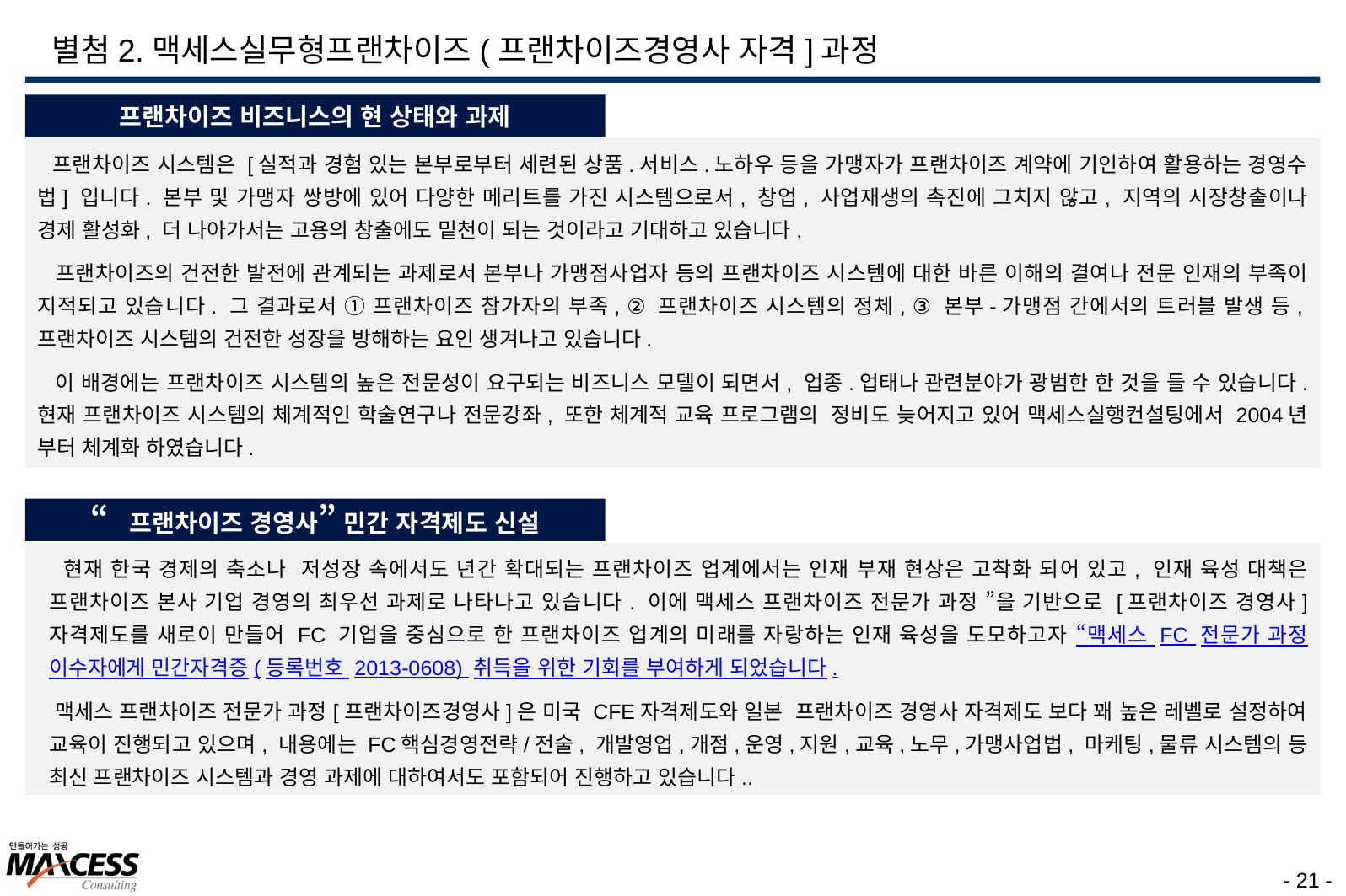

별첨2.맥세스실무형프랜차이즈(프랜차이즈경영사 자격]과정
프랜차이즈 비즈니스의 현 상태와 과제
  프랜차이즈 시스템은 [실적과 경험 있는 본부로부터 세련된 상품.서비스.노하우 등을 가맹자가 프랜차이즈 계약에 기인하여 활용하는 경영수법] 입니다. 본부 및 가맹자 쌍방에 있어 다양한 메리트를 가진 시스템으로서, 창업, 사업재생의 촉진에 그치지 않고, 지역의 시장창출이나 경제 활성화, 더 나아가서는 고용의 창출에도 밑천이 되는 것이라고 기대하고 있습니다.
  프랜차이즈의 건전한 발전에 관계되는 과제로서 본부나 가맹점사업자 등의 프랜차이즈 시스템에 대한 바른 이해의 결여나 전문 인재의 부족이 지적되고 있습니다. 그 결과로서 ① 프랜차이즈 참가자의 부족, ② 프랜차이즈 시스템의 정체, ③ 본부-가맹점 간에서의 트러블 발생 등,프랜차이즈 시스템의 건전한 성장을 방해하는 요인 생겨나고 있습니다.
  이 배경에는 프랜차이즈 시스템의 높은 전문성이 요구되는 비즈니스 모델이 되면서, 업종.업태나 관련분야가 광범한 한 것을 들 수 있습니다. 현재 프랜차이즈 시스템의 체계적인 학술연구나 전문강좌, 또한 체계적 교육 프로그램의  정비도 늦어지고 있어 맥세스실행컨설팅에서 2004년 부터 체계화 하였습니다.
“프랜차이즈 경영사” 민간 자격제도 신설
   현재 한국 경제의 축소나  저성장 속에서도 년간 확대되는 프랜차이즈 업계에서는 인재 부재 현상은 고착화 되어 있고, 인재 육성 대책은 프랜차이즈 본사 기업 경영의 최우선 과제로 나타나고 있습니다. 이에 맥세스 프랜차이즈 전문가 과정 ”을 기반으로 [프랜차이즈 경영사] 자격제도를 새로이 만들어 FC 기업을 중심으로 한 프랜차이즈 업계의 미래를 자랑하는 인재 육성을 도모하고자 “맥세스 FC 전문가 과정 이수자에게 민간자격증(등록번호 2013-0608) 취득을 위한 기회를 부여하게 되었습니다.
  맥세스 프랜차이즈 전문가 과정[프랜차이즈경영사]은 미국 CFE자격제도와 일본  프랜차이즈 경영사 자격제도 보다 꽤 높은 레벨로 설정하여 교육이 진행되고 있으며, 내용에는 FC핵심경영전략/전술, 개발영업,개점,운영,지원,교육,노무,가맹사업법, 마케팅,물류 시스템의 등 최신 프랜차이즈 시스템과 경영 과제에 대하여서도 포함되어 진행하고 있습니다..
- 21 -